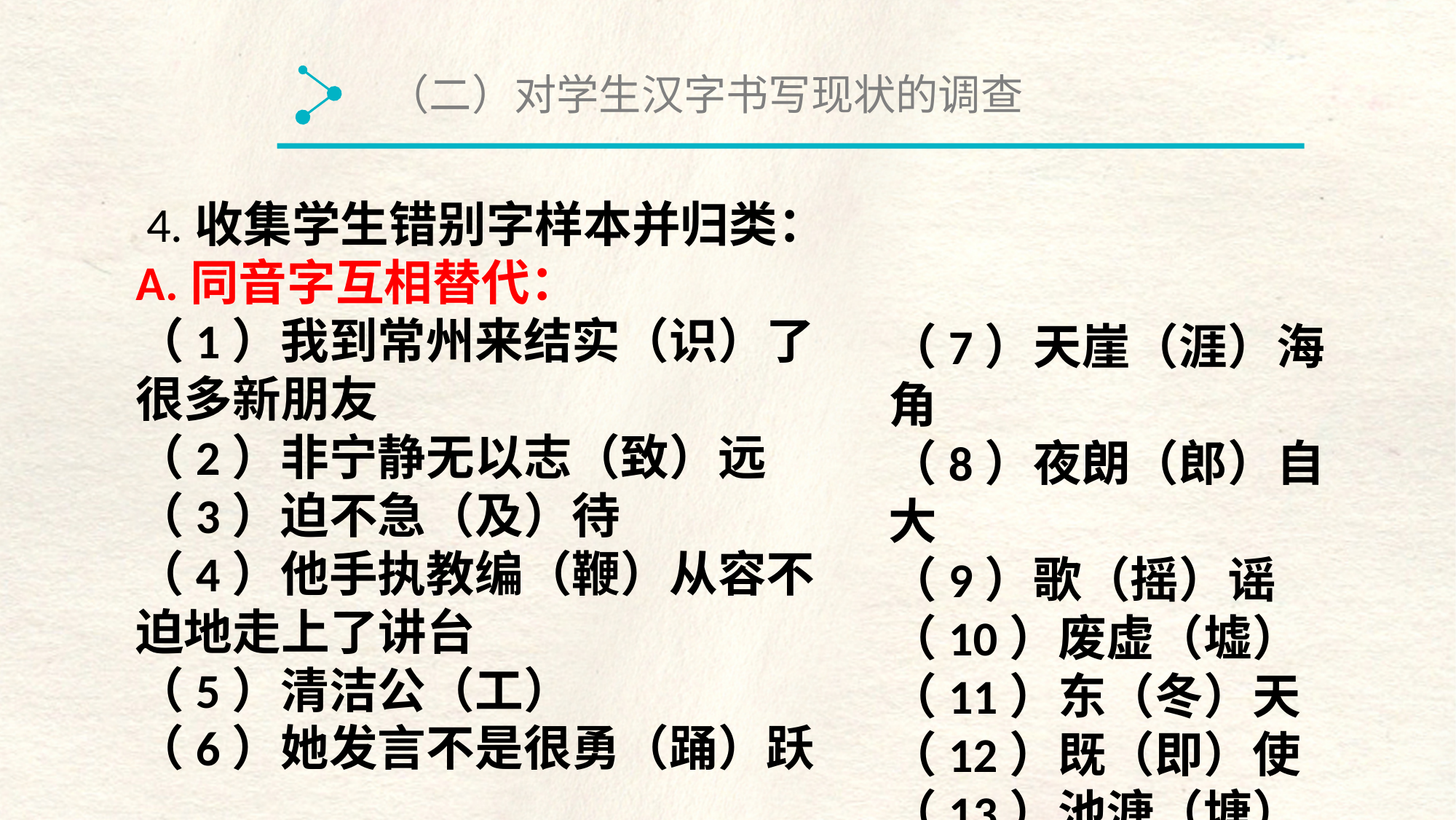

（二）对学生汉字书写现状的调查

 4.收集学生错别字样本并归类：
A.同音字互相替代：
（1）我到常州来结实（识）了很多新朋友
（2）非宁静无以志（致）远
（3）迫不急（及）待
（4）他手执教编（鞭）从容不迫地走上了讲台
（5）清洁公（工）
（6）她发言不是很勇（踊）跃
（7）天崖（涯）海角
（8）夜朗（郎）自大
（9）歌（摇）谣
（10）废虚（墟）
（11）东（冬）天
（12）既（即）使
（13）池溏（塘）